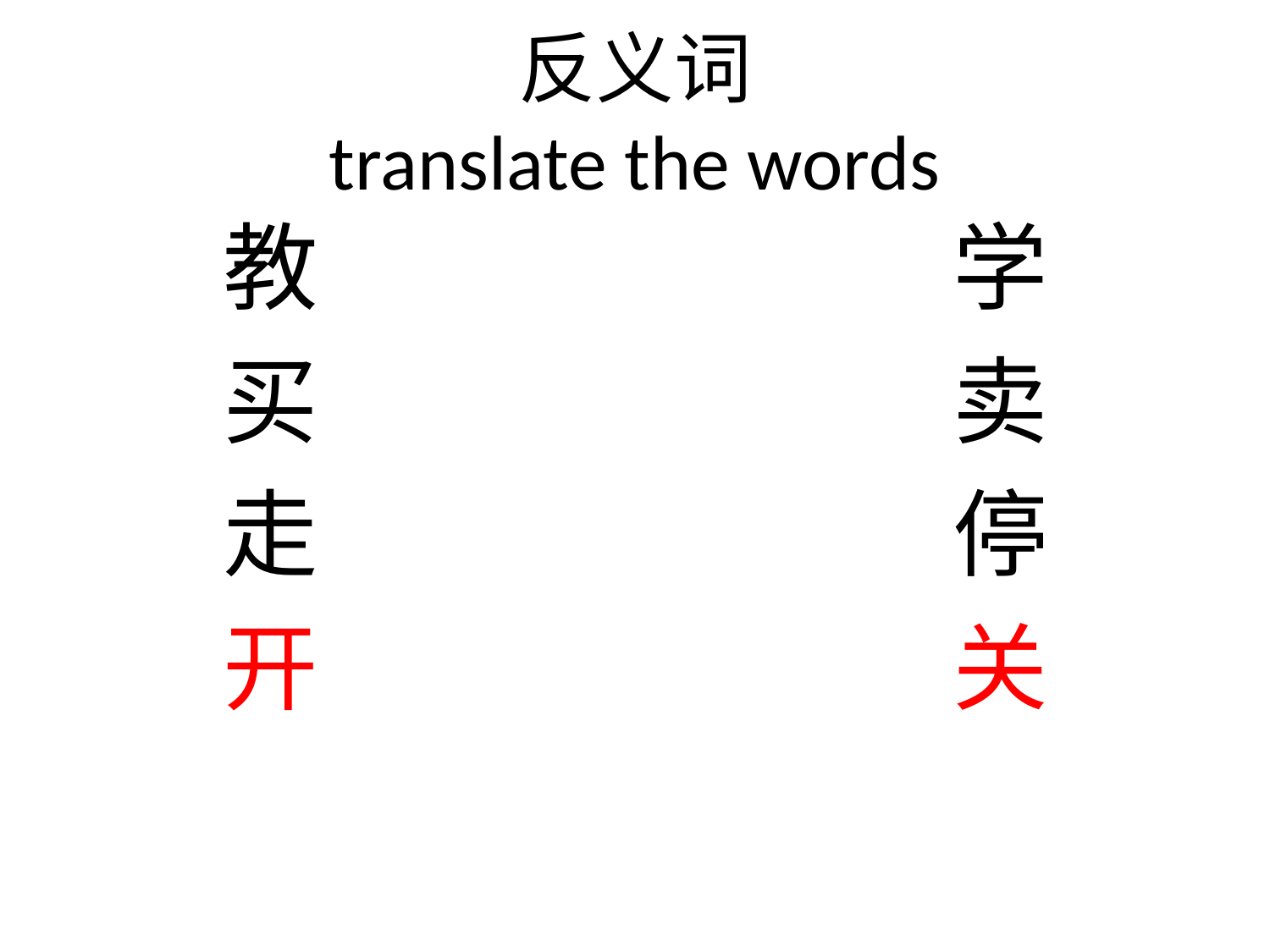

# 反义词 translate the words
教
买
走
开
学
卖
停
关